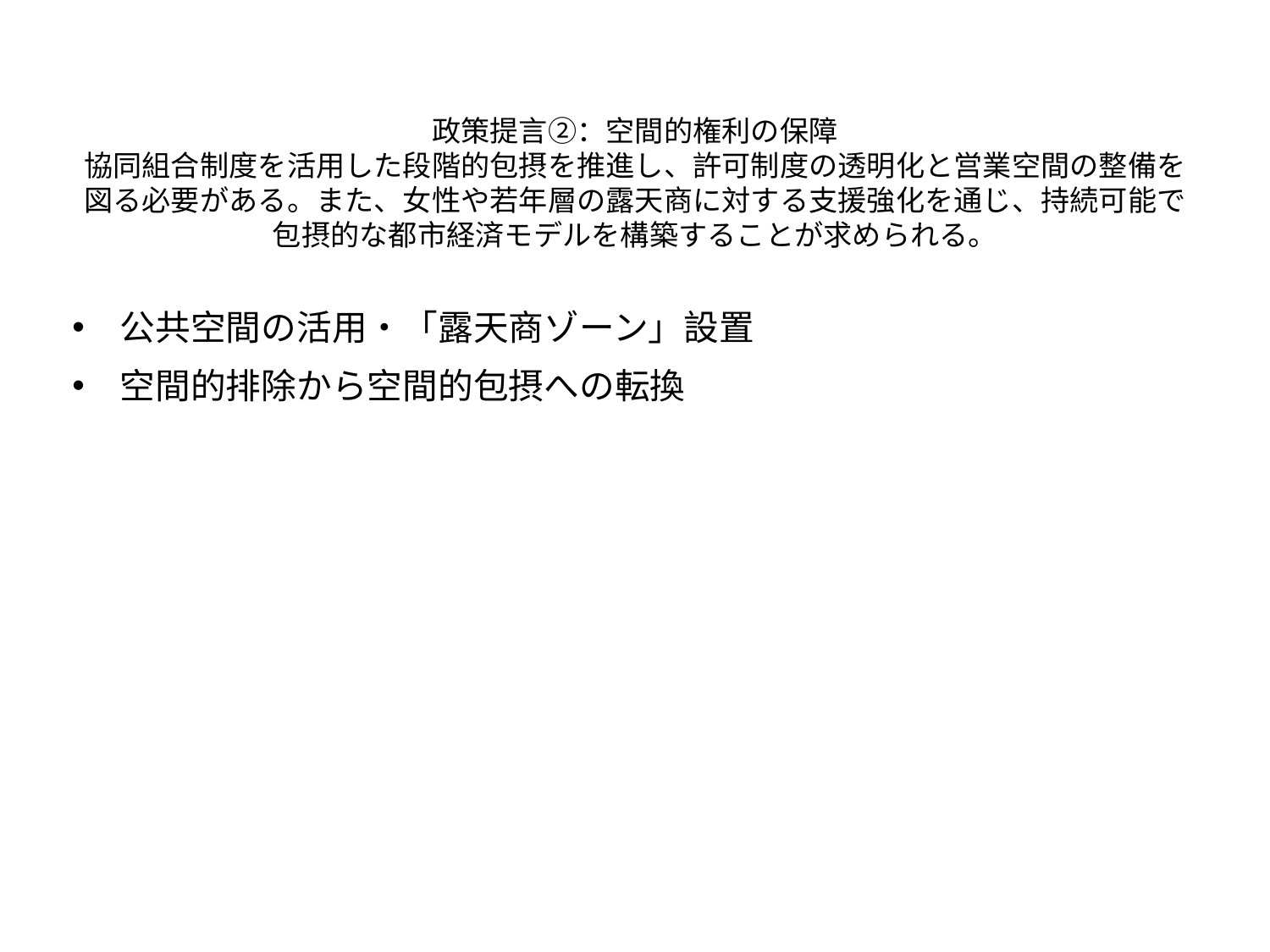

# 政策提言②：空間的権利の保障
協同組合制度を活用した段階的包摂を推進し、許可制度の透明化と営業空間の整備を図る必要がある。また、女性や若年層の露天商に対する支援強化を通じ、持続可能で包摂的な都市経済モデルを構築することが求められる。

公共空間の活用・「露天商ゾーン」設置
空間的排除から空間的包摂への転換